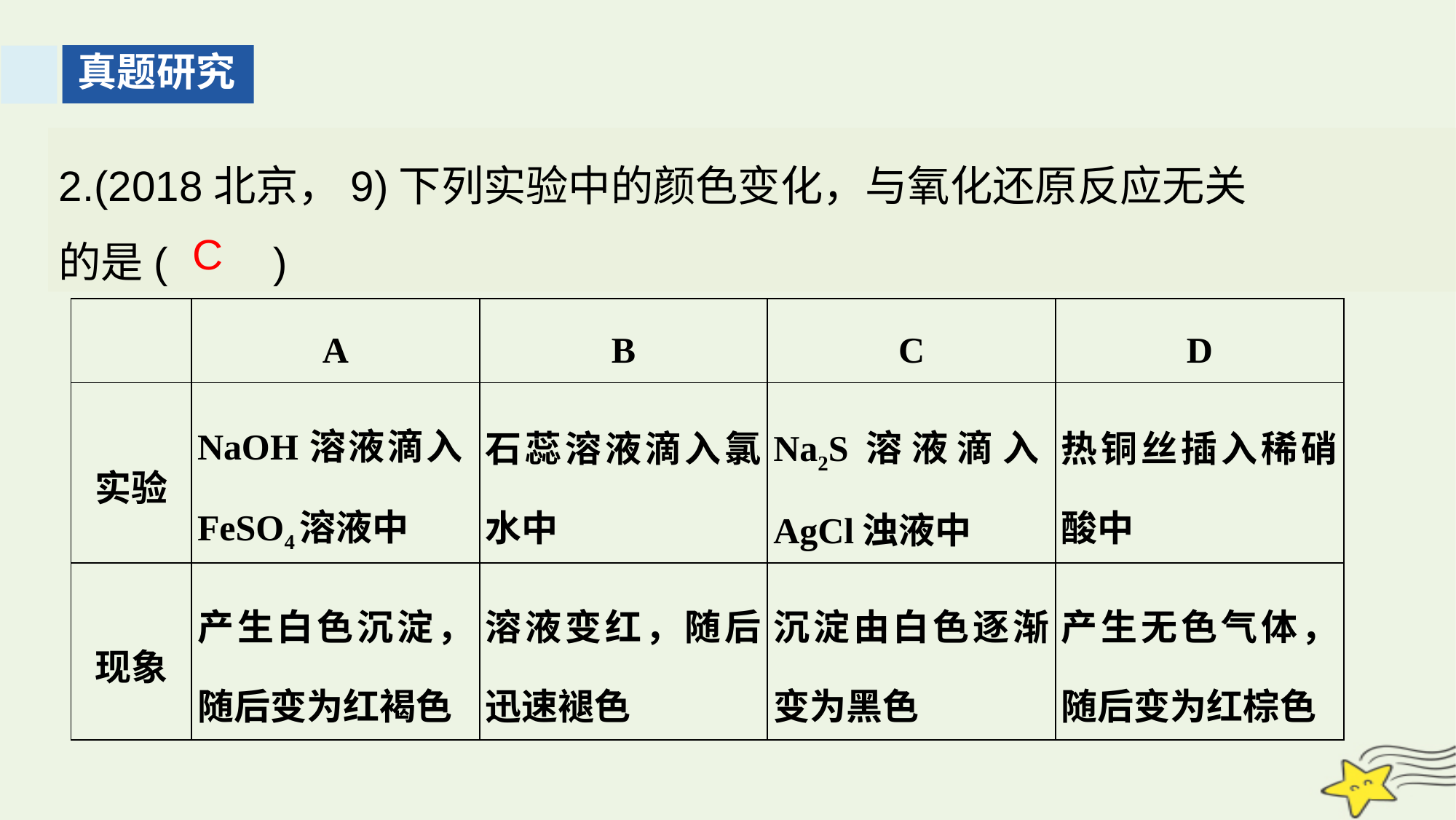

真题研究

2.(2018北京，9)下列实验中的颜色变化，与氧化还原反应无关
的是(　　)
C
|  | A | B | C | D |
| --- | --- | --- | --- | --- |
| 实验 | NaOH溶液滴入FeSO4溶液中 | 石蕊溶液滴入氯水中 | Na2S溶液滴入AgCl浊液中 | 热铜丝插入稀硝酸中 |
| 现象 | 产生白色沉淀，随后变为红褐色 | 溶液变红，随后迅速褪色 | 沉淀由白色逐渐变为黑色 | 产生无色气体，随后变为红棕色 |